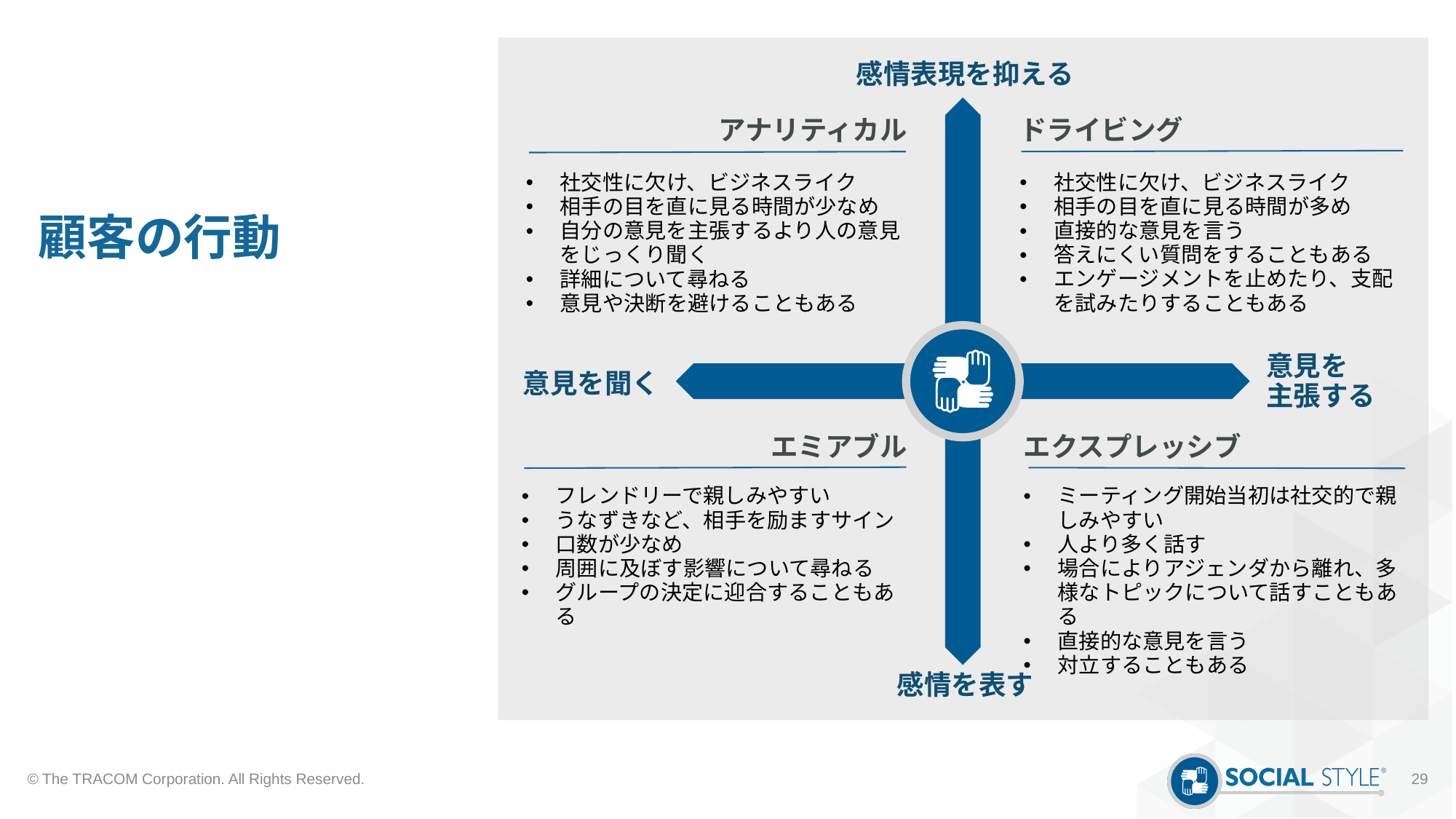

感情表現を抑える

ドライビング
社交性に欠け、ビジネスライク
相手の目を直に見る時間が多め
直接的な意見を言う
答えにくい質問をすることもある
エンゲージメントを止めたり、支配を試みたりすることもある
アナリティカル
社交性に欠け、ビジネスライク
相手の目を直に見る時間が少なめ
自分の意見を主張するより人の意見をじっくり聞く
詳細について尋ねる
意見や決断を避けることもある

# 顧客の行動
意見を
主張する
意見を聞く
エミアブル

フレンドリーで親しみやすい
うなずきなど、相手を励ますサイン
口数が少なめ
周囲に及ぼす影響について尋ねる
グループの決定に迎合することもある
エクスプレッシブ

ミーティング開始当初は社交的で親しみやすい
人より多く話す
場合によりアジェンダから離れ、多様なトピックについて話すこともある
直接的な意見を言う
対立することもある
感情を表す
© The TRACOM Corporation. All Rights Reserved.
29